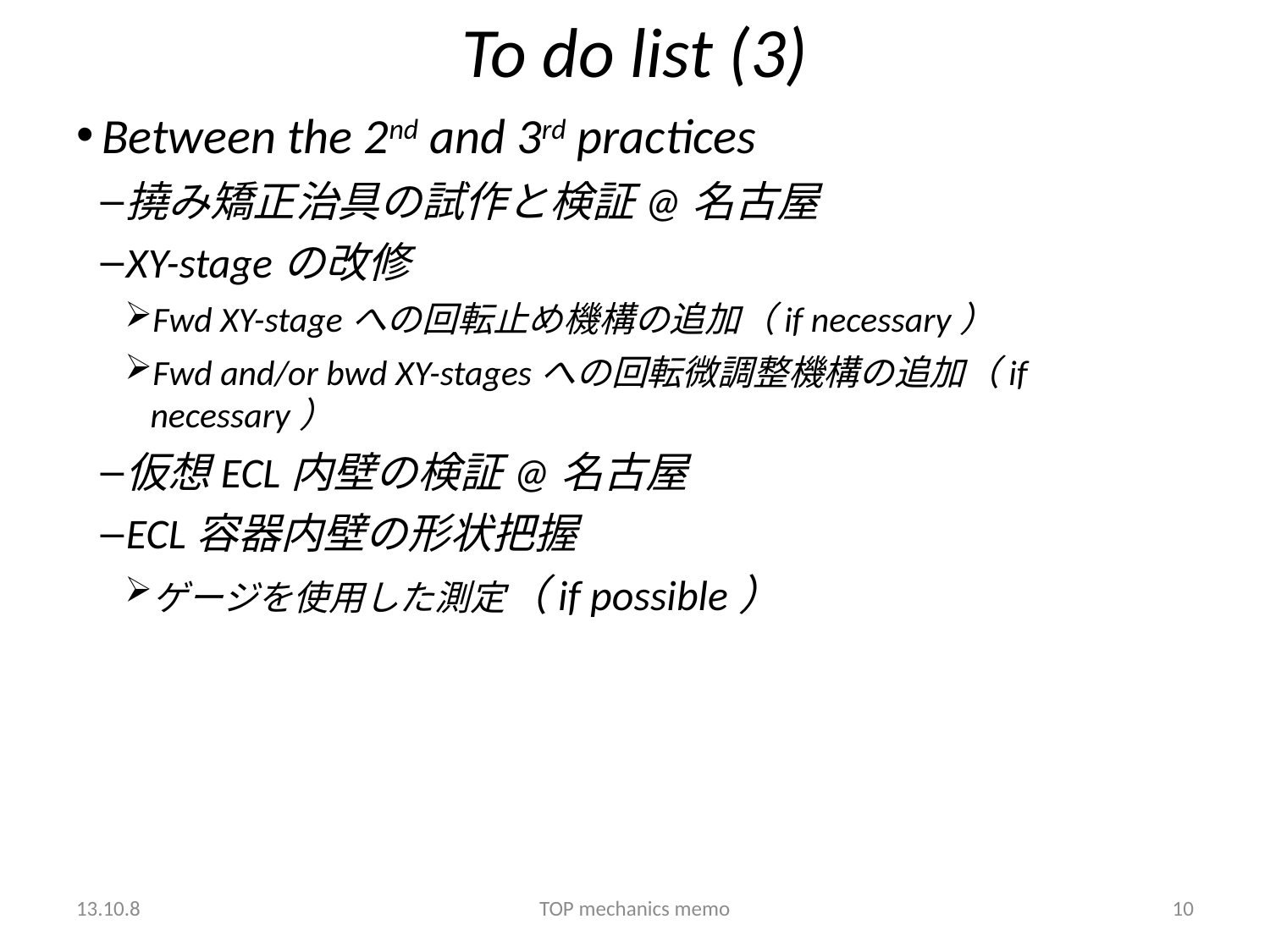

# To do list (3)
Between the 2nd and 3rd practices
撓み矯正治具の試作と検証@名古屋
XY-stageの改修
Fwd XY-stageへの回転止め機構の追加（if necessary）
Fwd and/or bwd XY-stagesへの回転微調整機構の追加（if necessary）
仮想ECL内壁の検証@名古屋
ECL容器内壁の形状把握
ゲージを使用した測定（if possible）
13.10.8
TOP mechanics memo
10